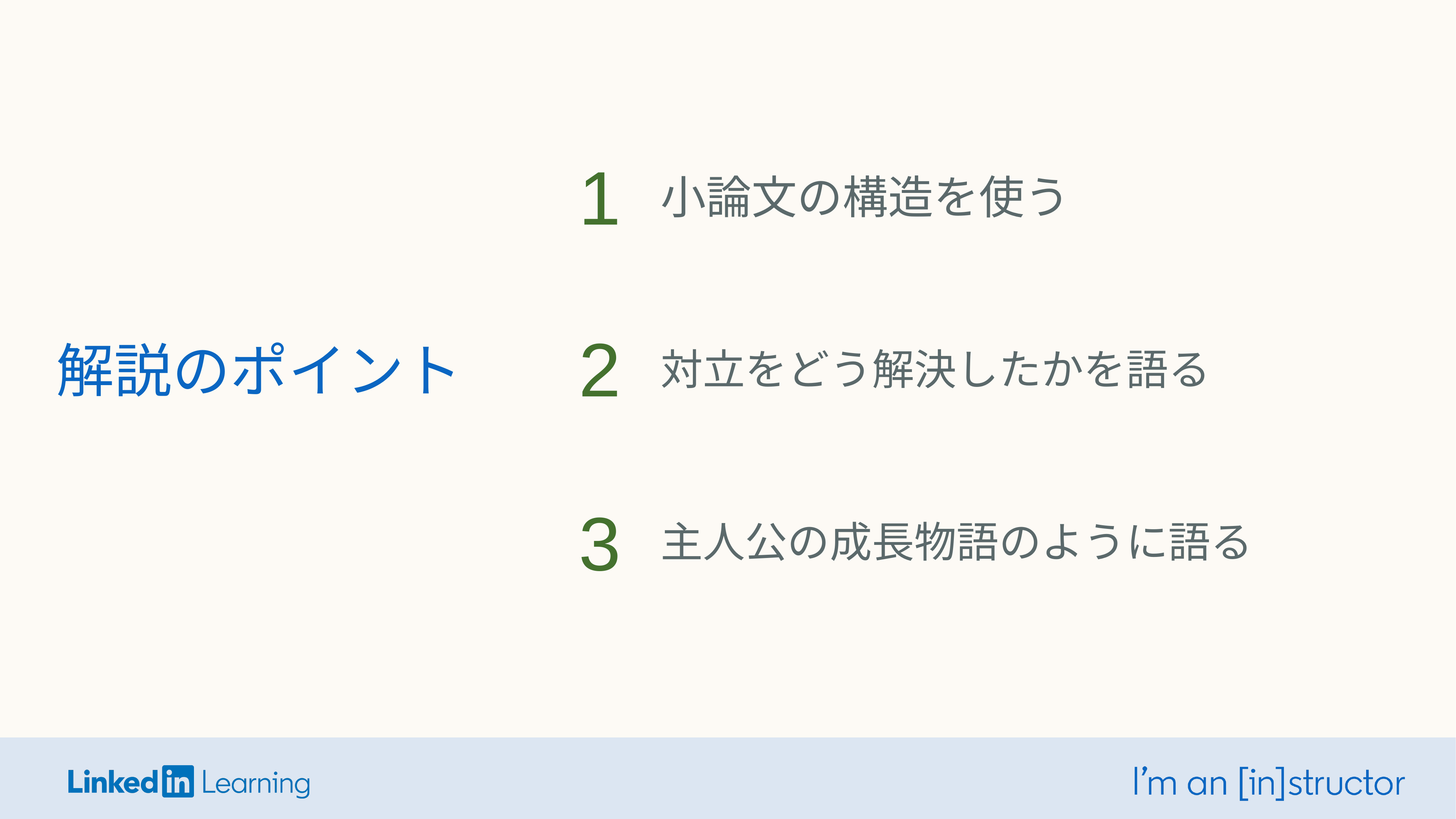

1
小論文の構造を使う
2
対立をどう解決したかを語る
解説のポイント
3
主人公の成長物語のように語る